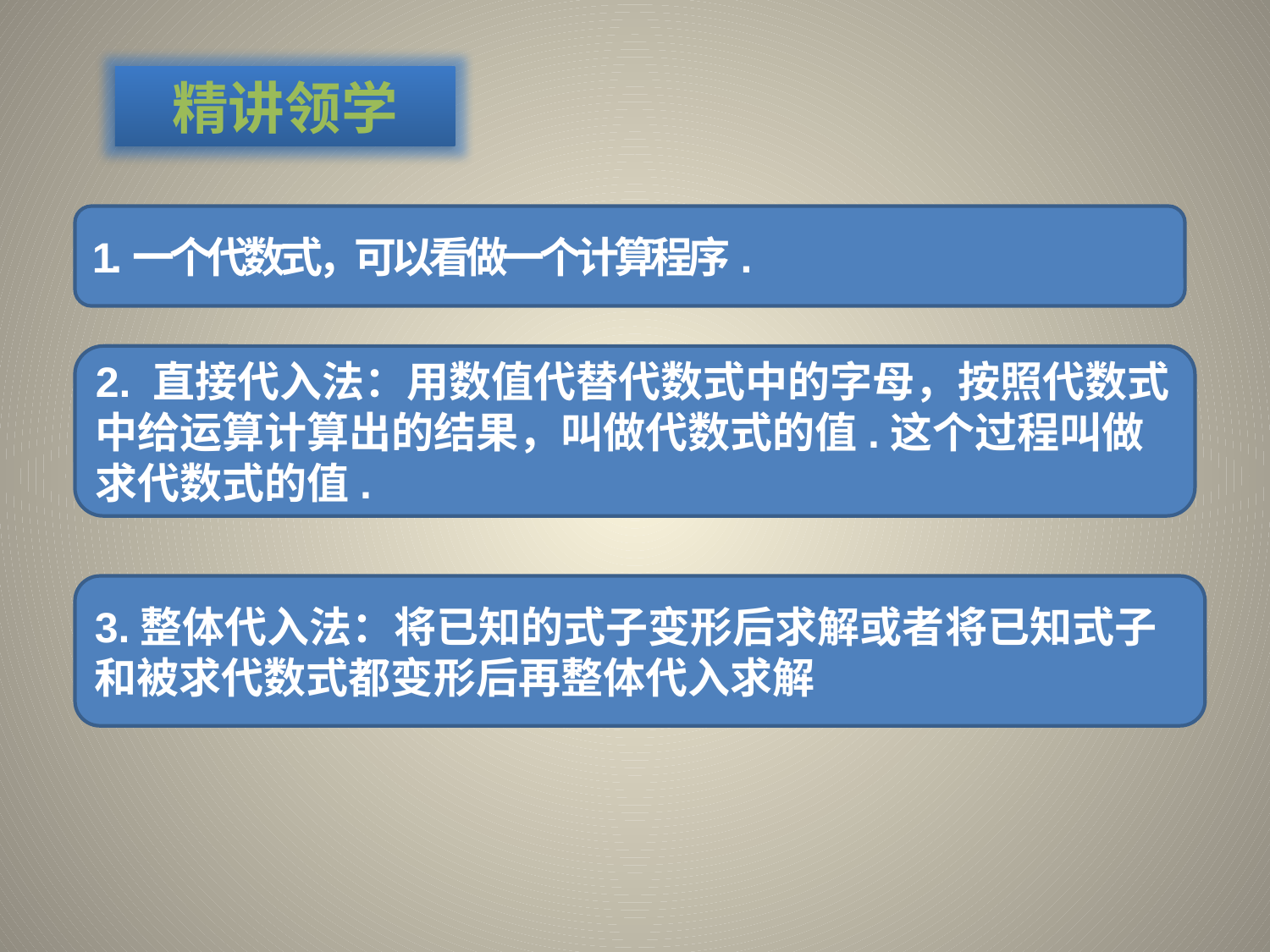

精讲领学
1.一个代数式，可以看做一个计算程序.
2. 直接代入法：用数值代替代数式中的字母，按照代数式中给运算计算出的结果，叫做代数式的值.这个过程叫做求代数式的值.
3.整体代入法：将已知的式子变形后求解或者将已知式子和被求代数式都变形后再整体代入求解